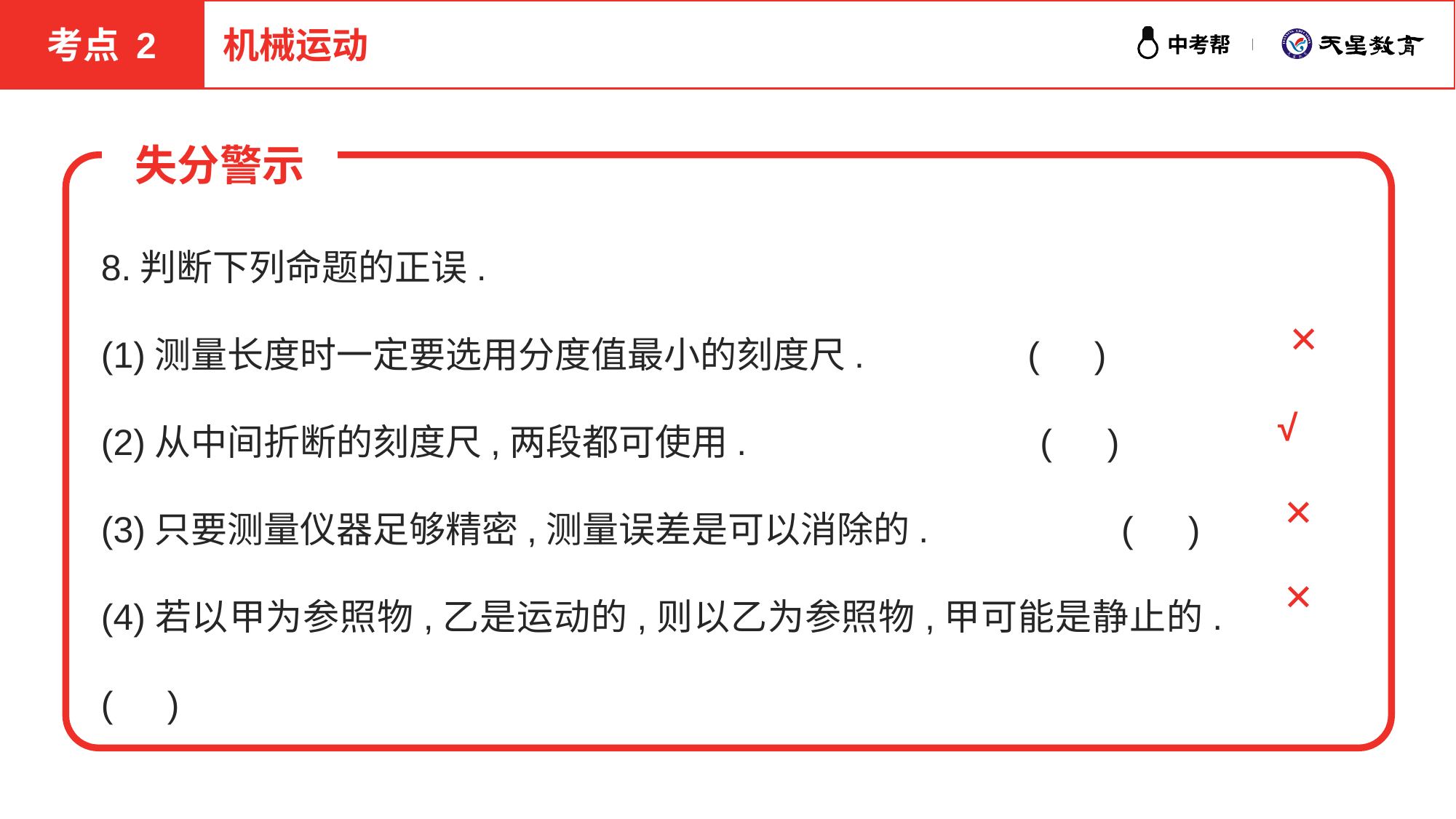

考点 2
机械运动
失分警示

8.判断下列命题的正误.
(1)测量长度时一定要选用分度值最小的刻度尺.	                (　)
(2)从中间折断的刻度尺,两段都可使用.	                            (　)
(3)只要测量仪器足够精密,测量误差是可以消除的.                   (　)
(4)若以甲为参照物,乙是运动的,则以乙为参照物,甲可能是静止的.	    (　)

✕
√
✕
✕